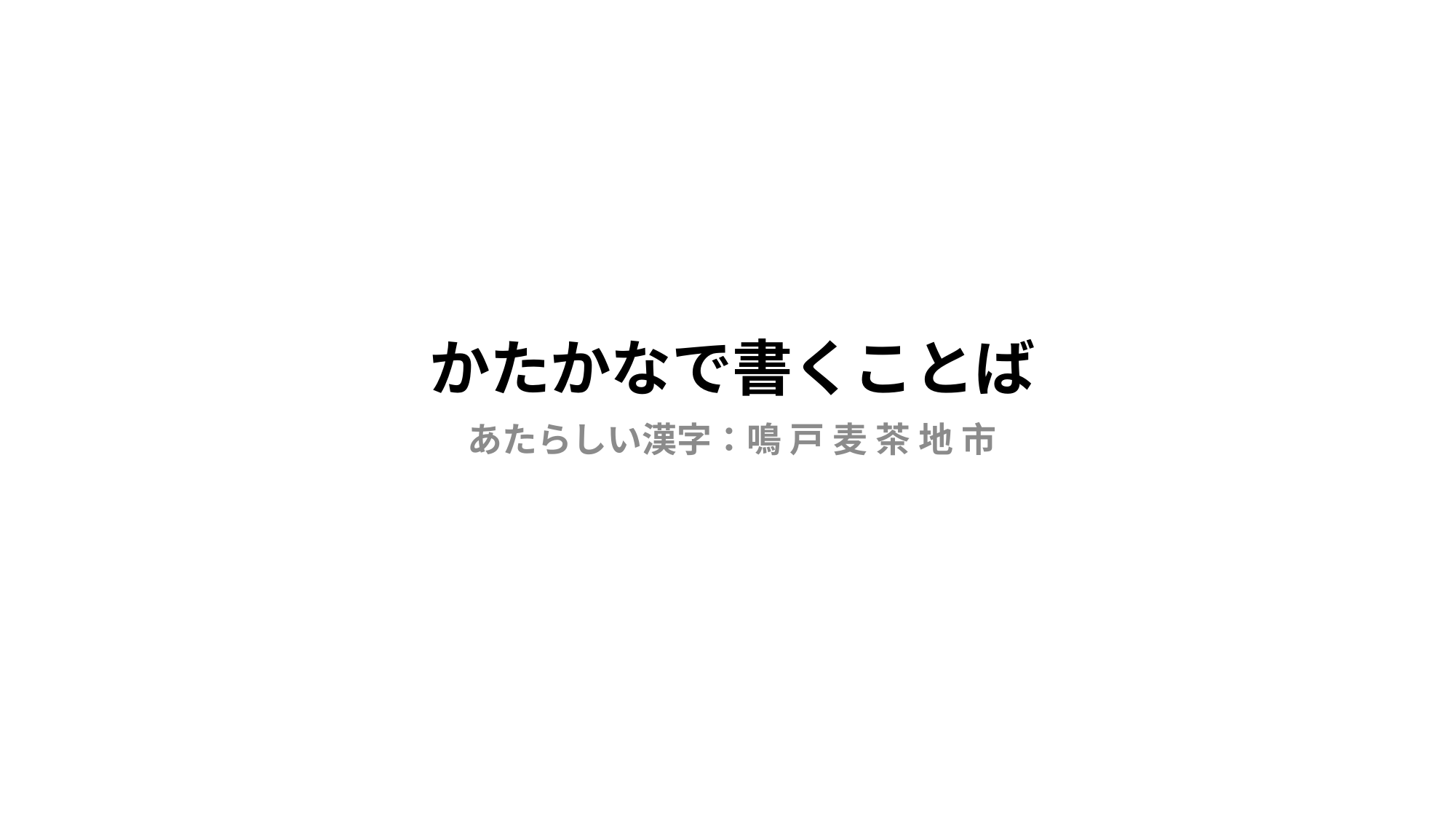

# かたかなで書くことば
あたらしい漢字：鳴 戸 麦 茶 地 市